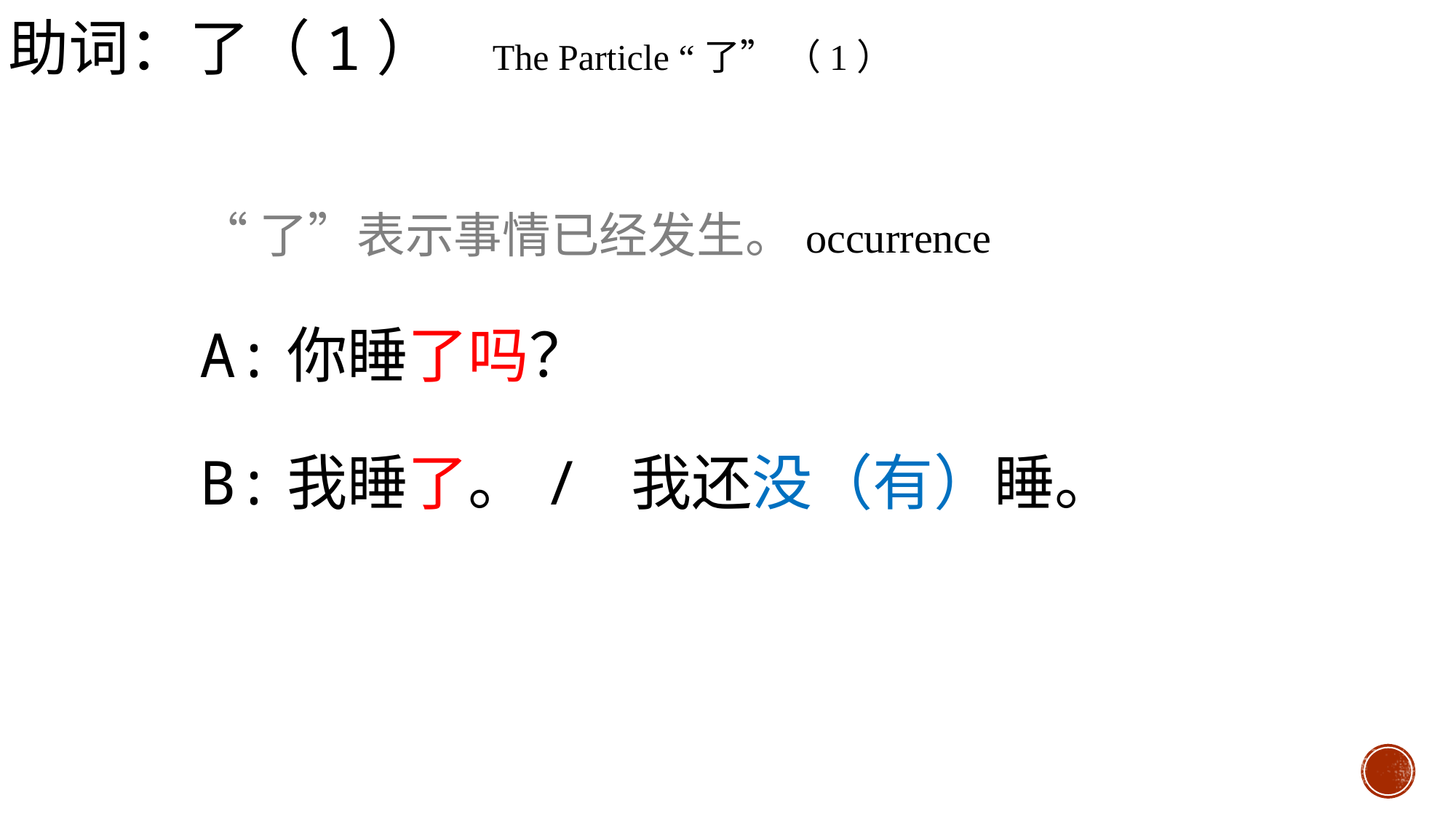

助词：了（1）   The Particle “了” （1）
“了”表示事情已经发生。occurrence
A:你睡了吗？
B:我睡了。/ 我还没（有）睡。